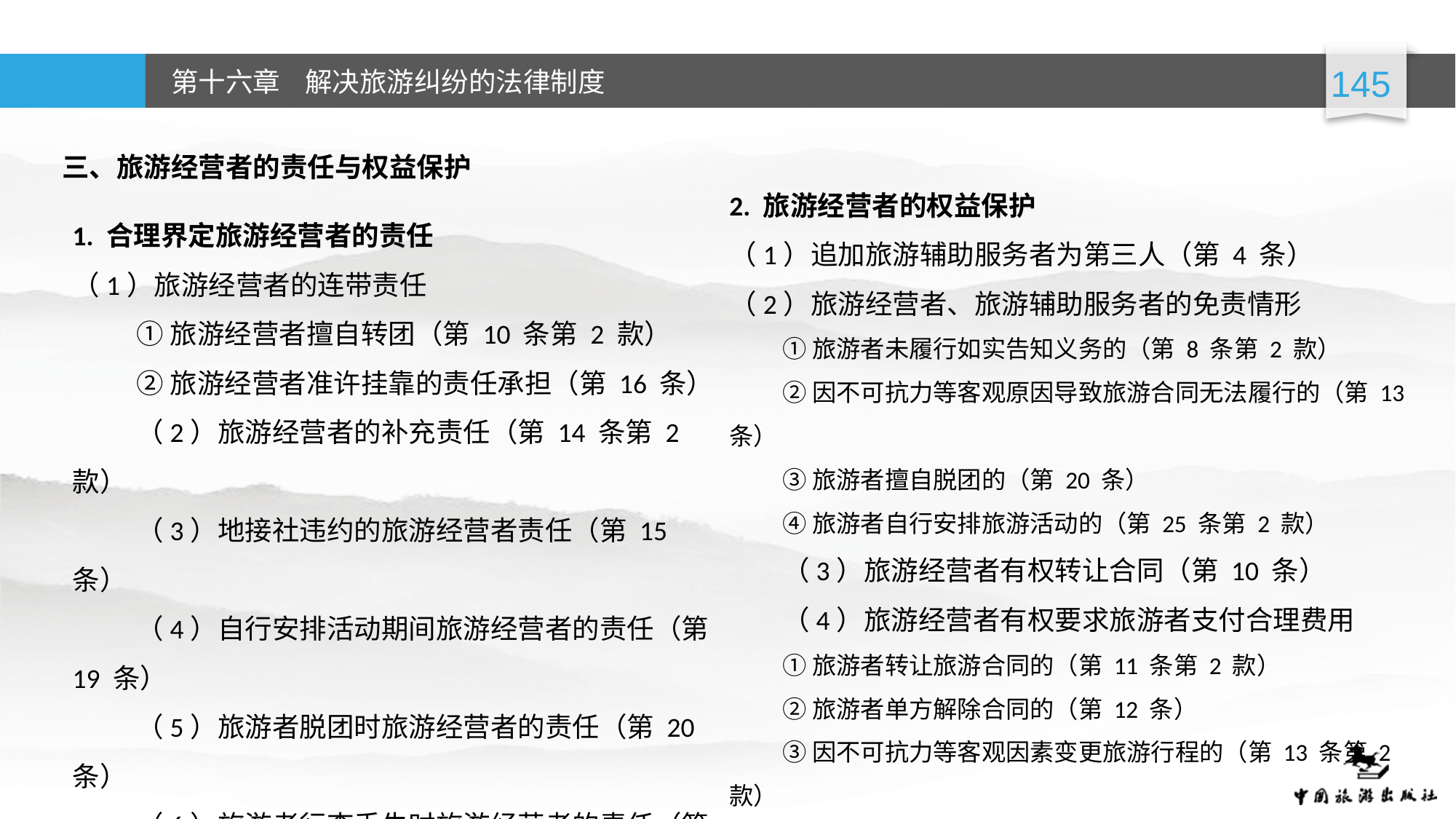

三、旅游经营者的责任与权益保护
2. 旅游经营者的权益保护
（1）追加旅游辅助服务者为第三人（第 4 条）
（2）旅游经营者、旅游辅助服务者的免责情形
①旅游者未履行如实告知义务的（第 8 条第 2 款）
②因不可抗力等客观原因导致旅游合同无法履行的（第 13 条）
③旅游者擅自脱团的（第 20 条）
④旅游者自行安排旅游活动的（第 25 条第 2 款）
（3）旅游经营者有权转让合同（第 10 条）
（4）旅游经营者有权要求旅游者支付合理费用
①旅游者转让旅游合同的（第 11 条第 2 款）
②旅游者单方解除合同的（第 12 条）
③因不可抗力等客观因素变更旅游行程的（第 13 条第 2 款）
1. 合理界定旅游经营者的责任
（1）旅游经营者的连带责任
①旅游经营者擅自转团（第 10 条第 2 款）
②旅游经营者准许挂靠的责任承担（第 16 条）
（2）旅游经营者的补充责任（第 14 条第 2 款）
（3）地接社违约的旅游经营者责任（第 15 条）
（4）自行安排活动期间旅游经营者的责任（第 19 条）
（5）旅游者脱团时旅游经营者的责任（第 20 条）
（6）旅游者行李丢失时旅游经营者的责任（第 22 条）
（7）“自由行”过程中旅游经营者的责任（第 25 条）